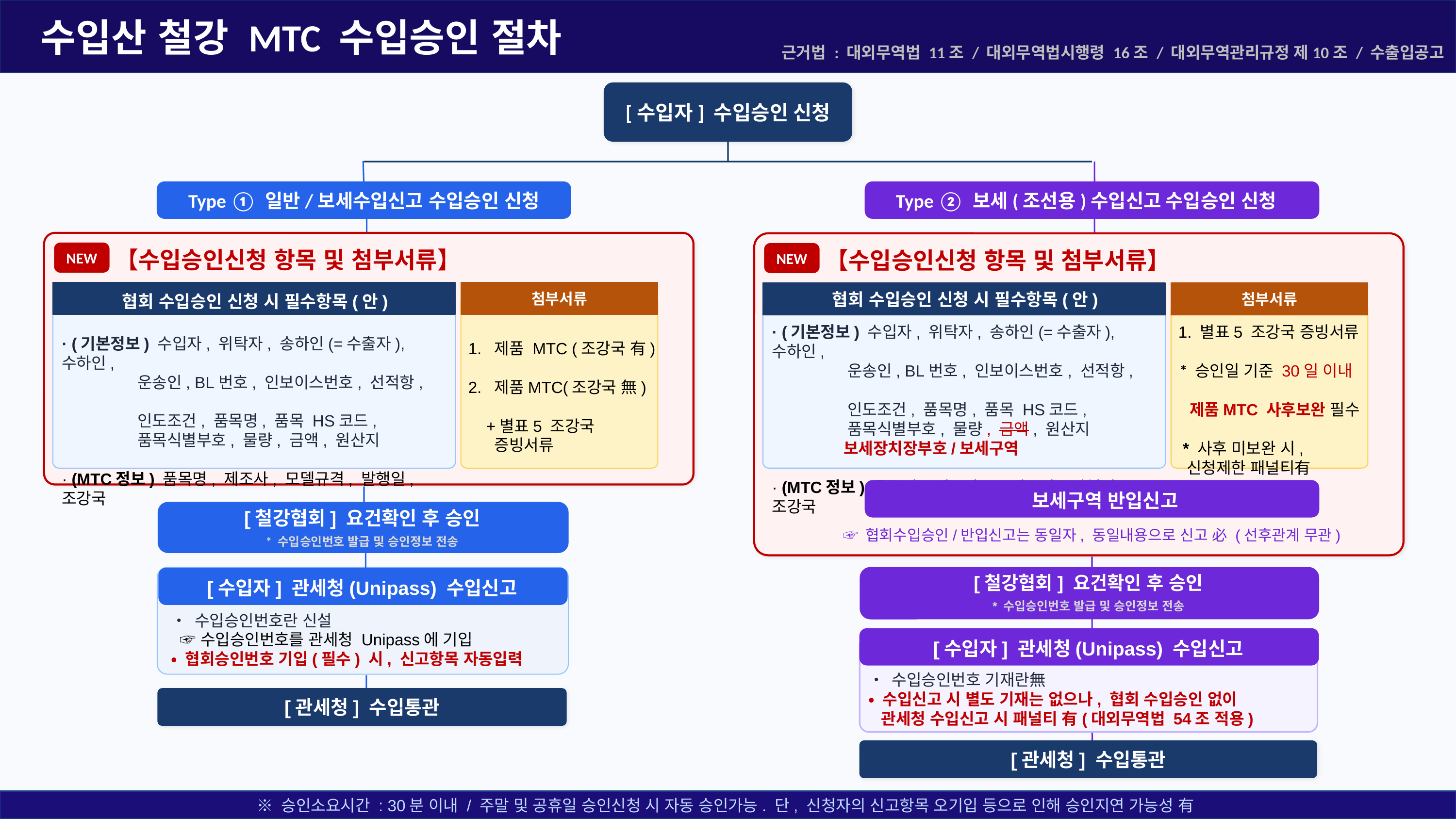

수입산 철강 MTC 수입승인 절차
근거법 : 대외무역법 11조 / 대외무역법시행령 16조 / 대외무역관리규정 제10조 / 수출입공고

[수입자] 수입승인 신청

Type ① 일반/보세수입신고 수입승인 신청

Type ② 보세(조선용)수입신고 수입승인 신청

【수입승인신청 항목 및 첨부서류】

【수입승인신청 항목 및 첨부서류】

NEW

NEW

협회 수입승인 신청 시 필수항목(안)

첨부서류

협회 수입승인 신청 시 필수항목(안)

첨부서류

1. 별표5 조강국 증빙서류

* 승인일 기준 30일 이내
 제품MTC 사후보완 필수

 * 사후 미보완 시,
 신청제한 패널티有

· (기본정보) 수입자, 위탁자, 송하인(=수출자), 수하인,
                운송인, BL번호, 인보이스번호, 선적항,
                인도조건, 품목명, 품목 HS코드,
                품목식별부호, 물량, 금액, 원산지
                보세장치장부호/보세구역

· (MTC정보) 품목명, 제조사, 모델규격, 발행일, 조강국

· (기본정보) 수입자, 위탁자, 송하인(=수출자), 수하인,
                운송인, BL번호, 인보이스번호, 선적항,
                인도조건, 품목명, 품목 HS코드,
                품목식별부호, 물량, 금액, 원산지

· (MTC정보) 품목명, 제조사, 모델규격, 발행일, 조강국

1.  제품 MTC (조강국 有)
2.  제품MTC(조강국 無)
    +별표5 조강국
     증빙서류

보세구역 반입신고

[철강협회] 요건확인 후 승인

* 수입승인번호 발급 및 승인정보 전송

☞ 협회수입승인/반입신고는 동일자, 동일내용으로 신고 必 (선후관계 무관)

[수입자] 관세청(Unipass) 수입신고
[철강협회] 요건확인 후 승인

* 수입승인번호 발급 및 승인정보 전송
• 수입승인번호란 신설
  ☞ 수입승인번호를 관세청 Unipass에 기입
• 협회승인번호 기입(필수) 시, 신고항목 자동입력

[수입자] 관세청(Unipass) 수입신고

• 수입승인번호 기재란無
• 수입신고 시 별도 기재는 없으나, 협회 수입승인 없이
  관세청 수입신고 시 패널티 有(대외무역법 54조 적용)

[관세청] 수입통관

[관세청] 수입통관

※ 승인소요시간 : 30분 이내 / 주말 및 공휴일 승인신청 시 자동 승인가능. 단, 신청자의 신고항목 오기입 등으로 인해 승인지연 가능성 有